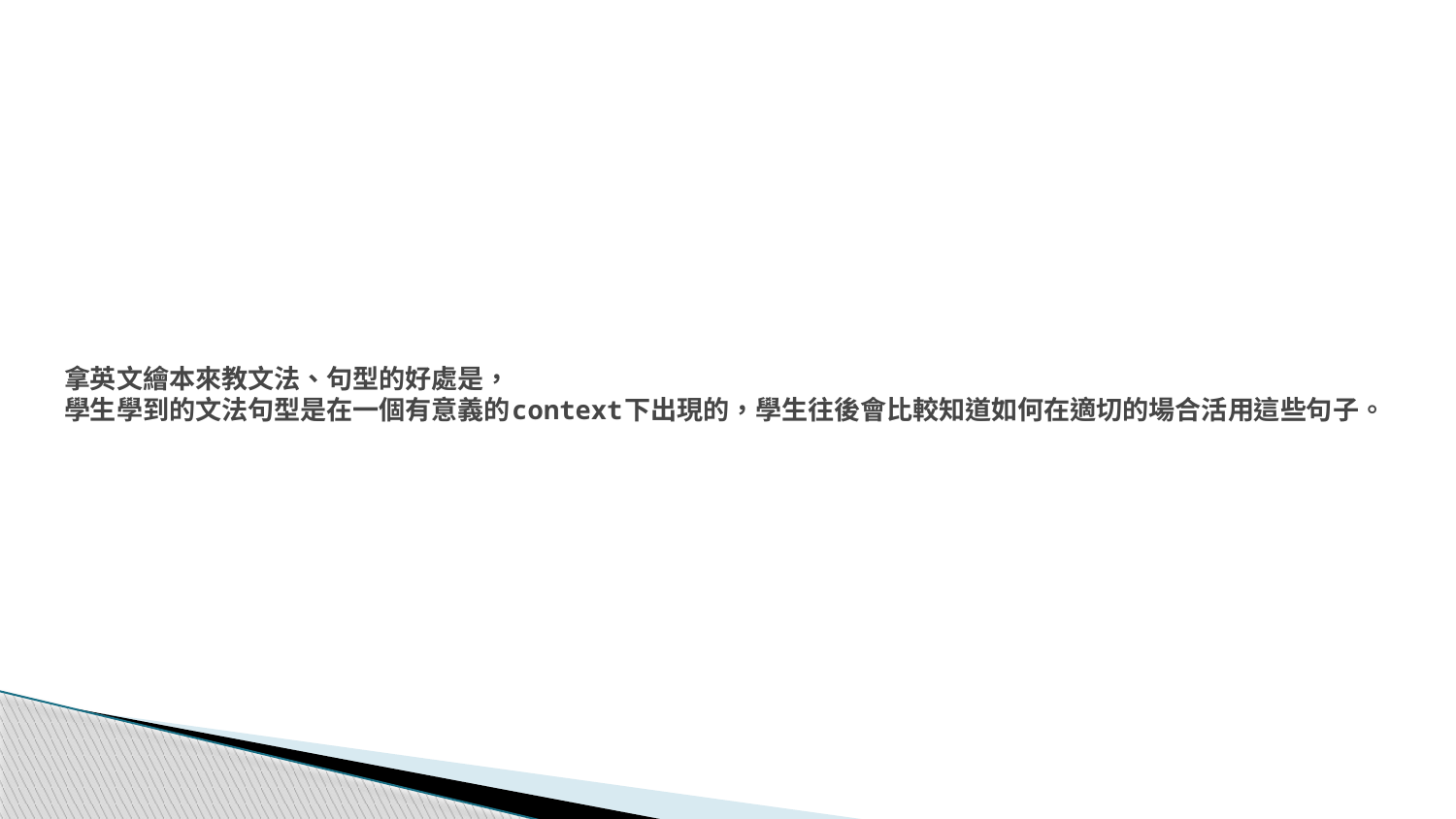

# 拿英文繪本來教文法、句型的好處是， 學生學到的文法句型是在一個有意義的context下出現的，學生往後會比較知道如何在適切的場合活用這些句子。